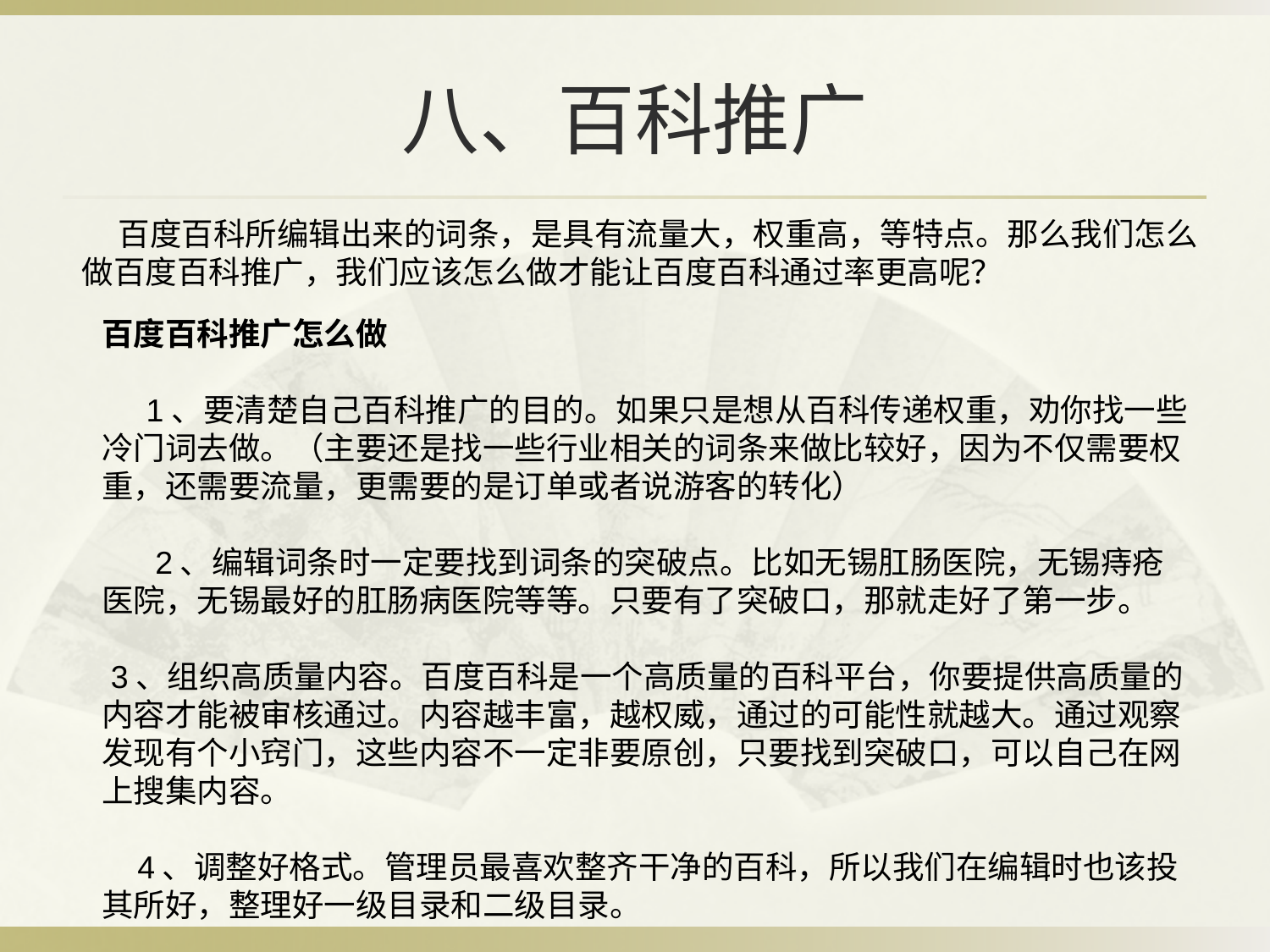

# 八、百科推广
    百度百科所编辑出来的词条，是具有流量大，权重高，等特点。那么我们怎么做百度百科推广，我们应该怎么做才能让百度百科通过率更高呢？
百度百科推广怎么做

     1、要清楚自己百科推广的目的。如果只是想从百科传递权重，劝你找一些冷门词去做。（主要还是找一些行业相关的词条来做比较好，因为不仅需要权重，还需要流量，更需要的是订单或者说游客的转化）
      2、编辑词条时一定要找到词条的突破点。比如无锡肛肠医院，无锡痔疮医院，无锡最好的肛肠病医院等等。只要有了突破口，那就走好了第一步。

 3、组织高质量内容。百度百科是一个高质量的百科平台，你要提供高质量的内容才能被审核通过。内容越丰富，越权威，通过的可能性就越大。通过观察发现有个小窍门，这些内容不一定非要原创，只要找到突破口，可以自己在网上搜集内容。
    4、调整好格式。管理员最喜欢整齐干净的百科，所以我们在编辑时也该投其所好，整理好一级目录和二级目录。